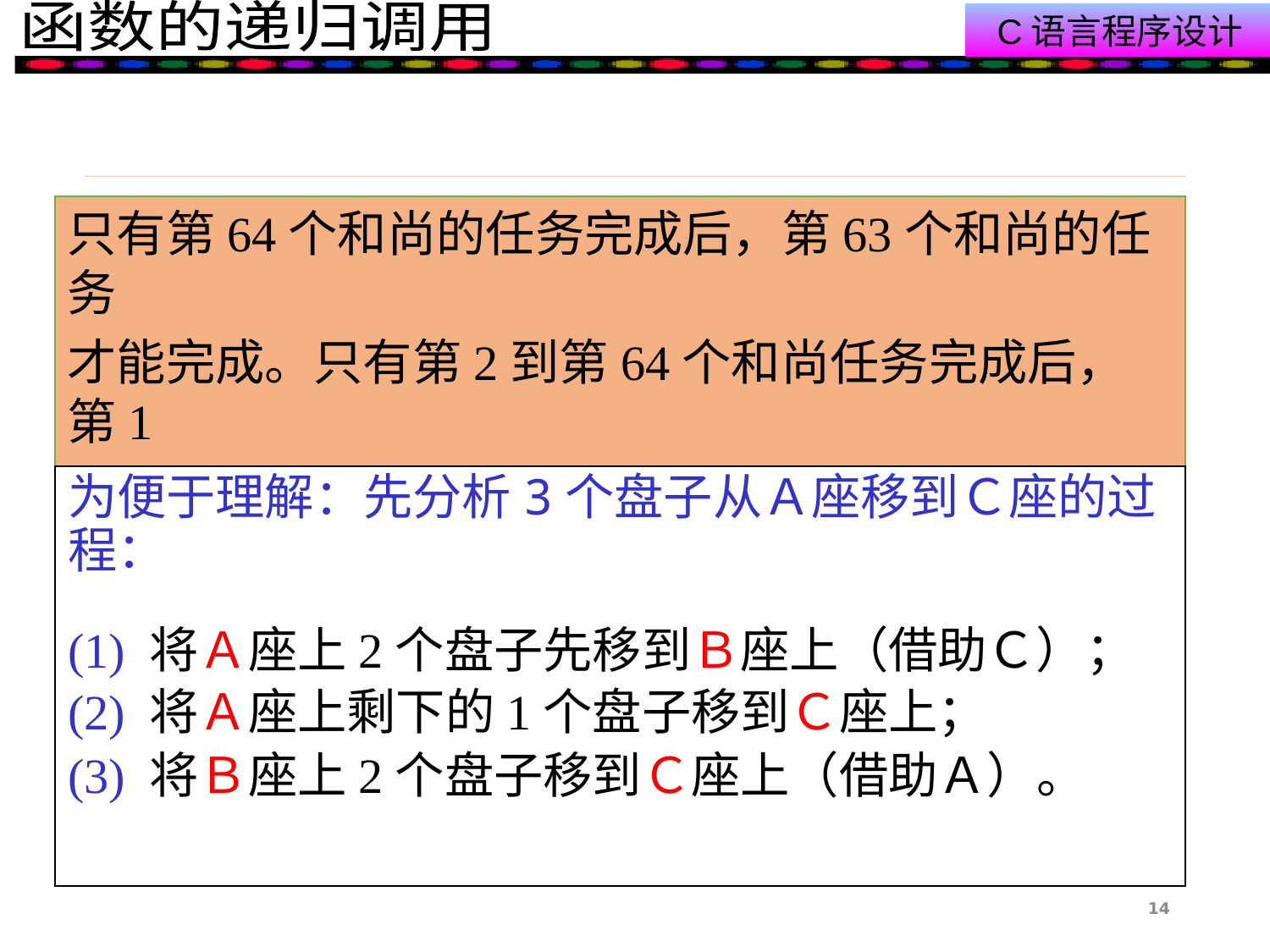

#
只有第64个和尚的任务完成后，第63个和尚的任务
才能完成。只有第2到第64个和尚任务完成后，第1
个和尚的任务才能完成。这是一个典型的递归问题

为便于理解：先分析3个盘子从Ａ座移到Ｃ座的过程：
(1) 将Ａ座上2个盘子先移到Ｂ座上（借助Ｃ）；
(2) 将Ａ座上剩下的1个盘子移到Ｃ座上；
(3) 将Ｂ座上2个盘子移到Ｃ座上（借助Ａ）。
14